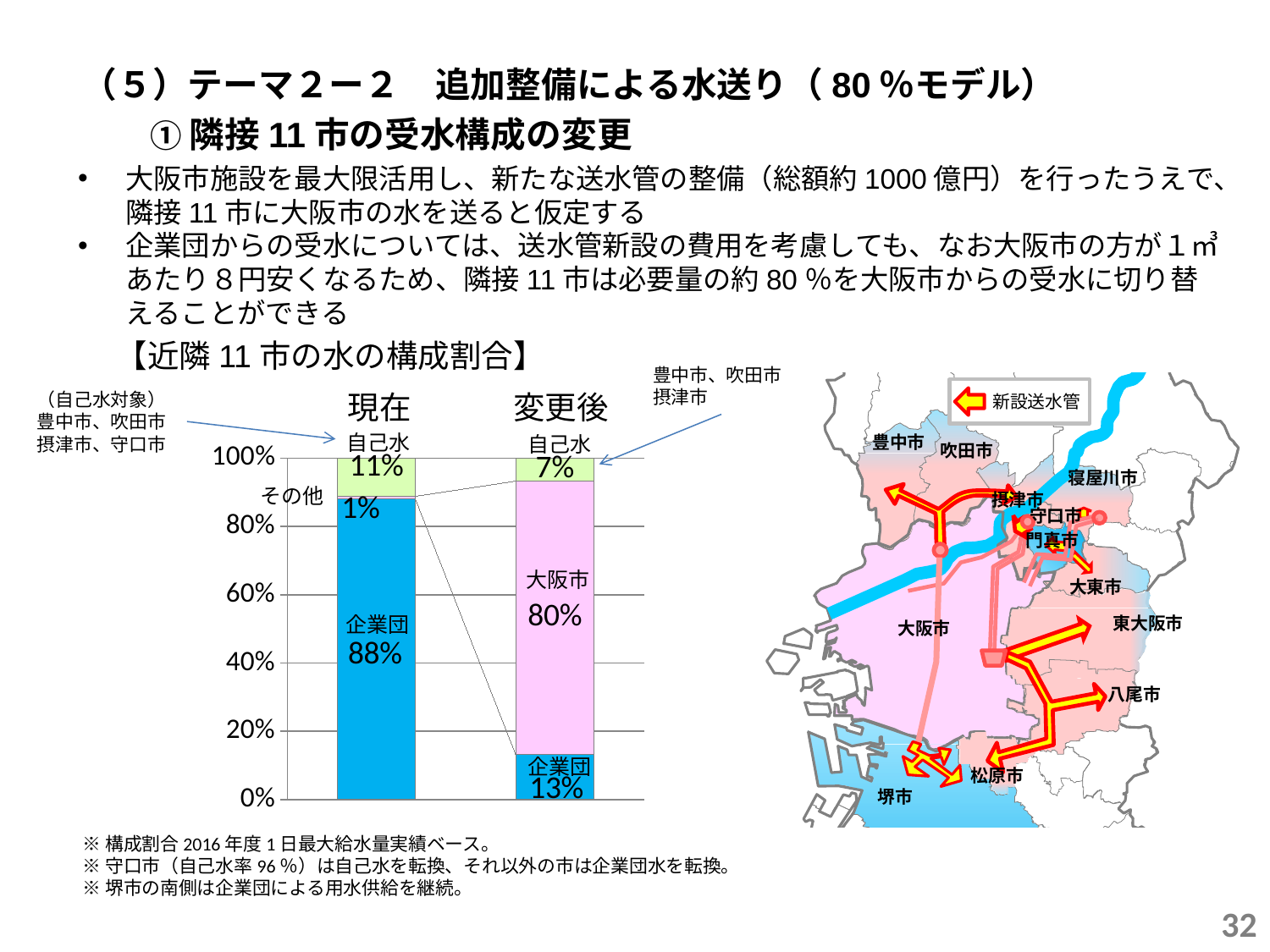

（５）テーマ２ー２　追加整備による水送り（80％モデル）

新設送水管

豊中市
吹田市

寝屋川市

摂津市

守口市

門真市

大東市

東大阪市
大阪市

八尾市

松原市
堺市

　① 隣接11市の受水構成の変更
大阪市施設を最大限活用し、新たな送水管の整備（総額約1000億円）を行ったうえで、隣接11市に大阪市の水を送ると仮定する
企業団からの受水については、送水管新設の費用を考慮しても、なお大阪市の方が１㎥あたり８円安くなるため、隣接11市は必要量の約80％を大阪市からの受水に切り替えることができる
【近隣11市の水の構成割合】
豊中市、吹田市
摂津市
（自己水対象）
豊中市、吹田市
摂津市、守口市
現在
変更後

### Chart

| Category | 企業団 | 大阪市 | 自己水 |
|---|---|---|---|
| 現在 | 0.88 | 0.008181818181818182 | 0.11181818181818182 |
| 変更後 | 0.1325946780492235 | 0.8001089819271638 | 0.06729634002361275 |
自己水
自己水
その他
大阪市
企業団
企業団
※構成割合2016年度1日最大給水量実績ベース。
※守口市（自己水率96％）は自己水を転換、それ以外の市は企業団水を転換。
※堺市の南側は企業団による用水供給を継続。

32